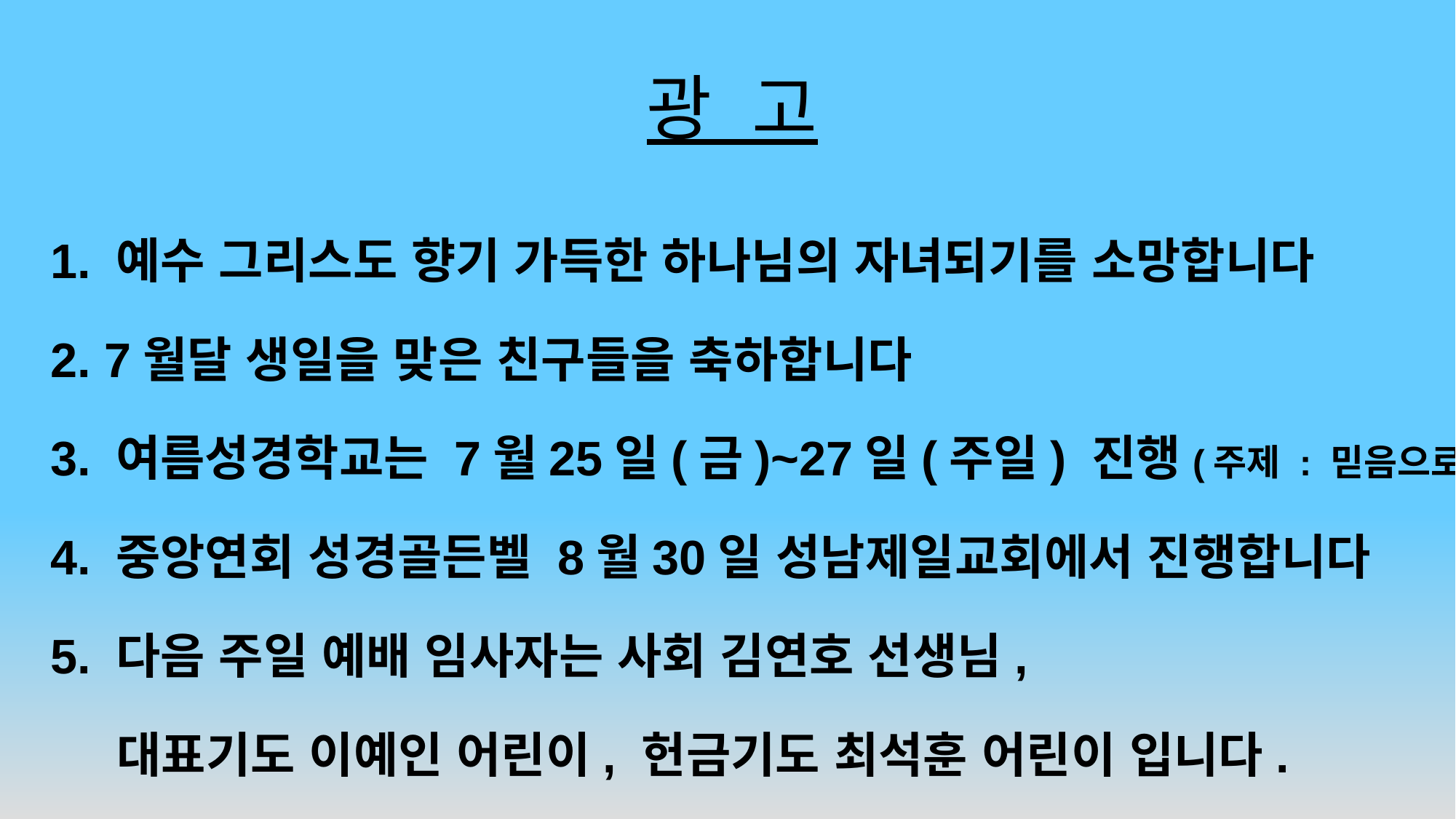

# 광  고
1. 예수 그리스도 향기 가득한 하나님의 자녀되기를 소망합니다
2. 7월달 생일을 맞은 친구들을 축하합니다
3. 여름성경학교는 7월25일(금)~27일(주일) 진행(주제 : 믿음으로)
4. 중앙연회 성경골든벨 8월30일 성남제일교회에서 진행합니다
5. 다음 주일 예배 임사자는 사회 김연호 선생님,
    대표기도 이예인 어린이, 헌금기도 최석훈 어린이 입니다.